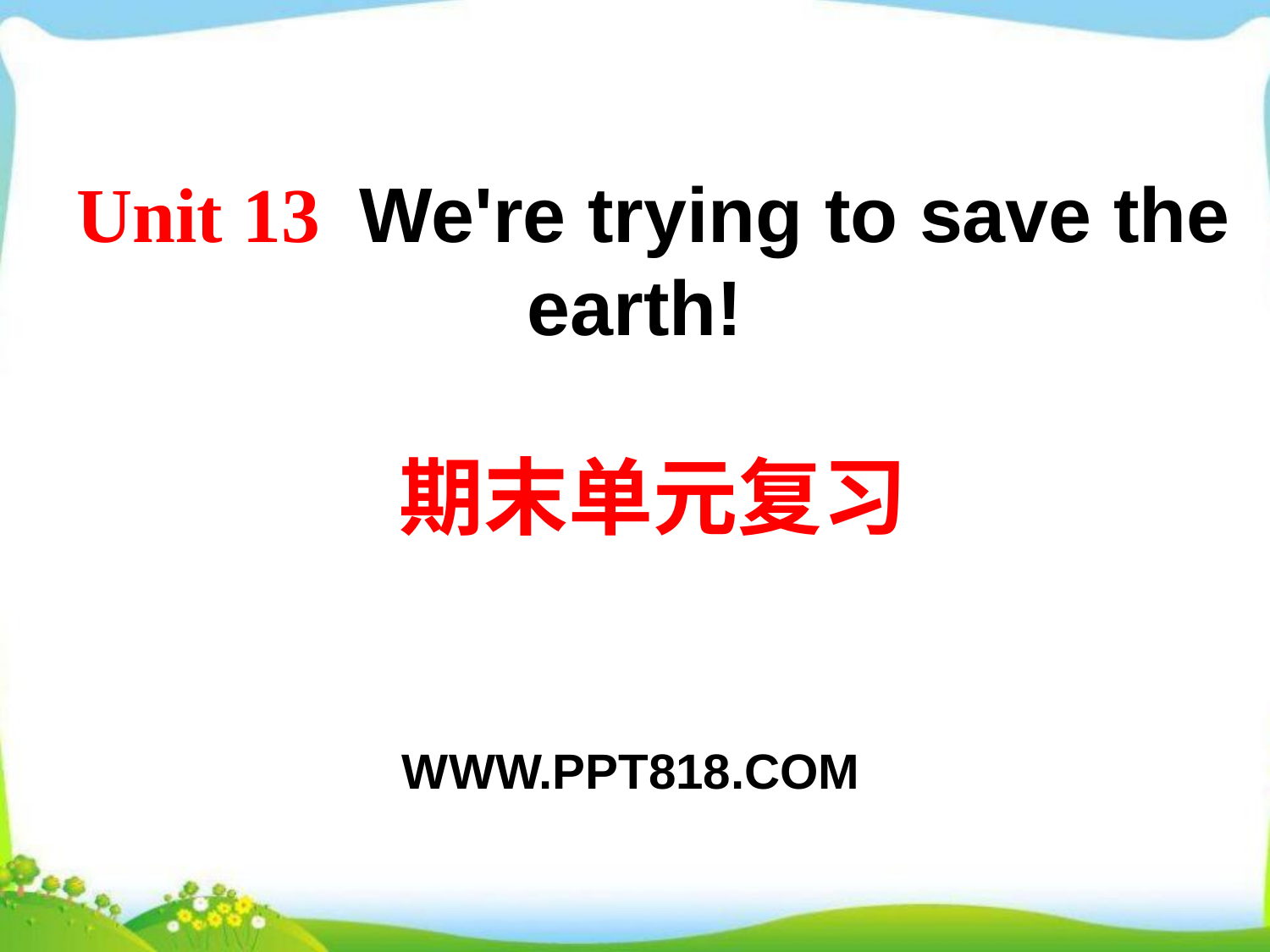

Unit 13  We're trying to save the earth!

期末单元复习
WWW.PPT818.COM